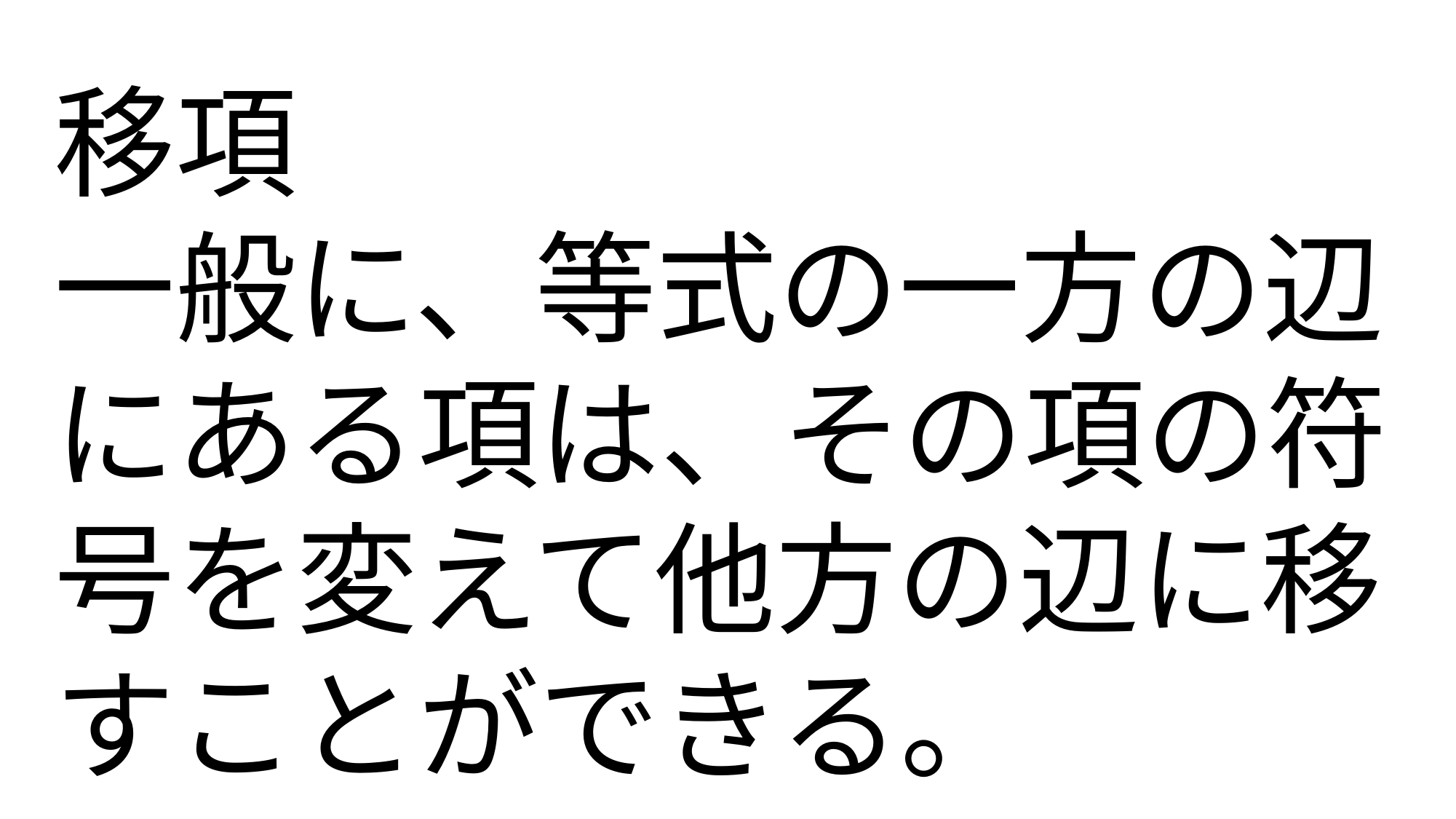

移項
一般に、等式の一方の辺にある項は、その項の符号を変えて他方の辺に移すことができる。